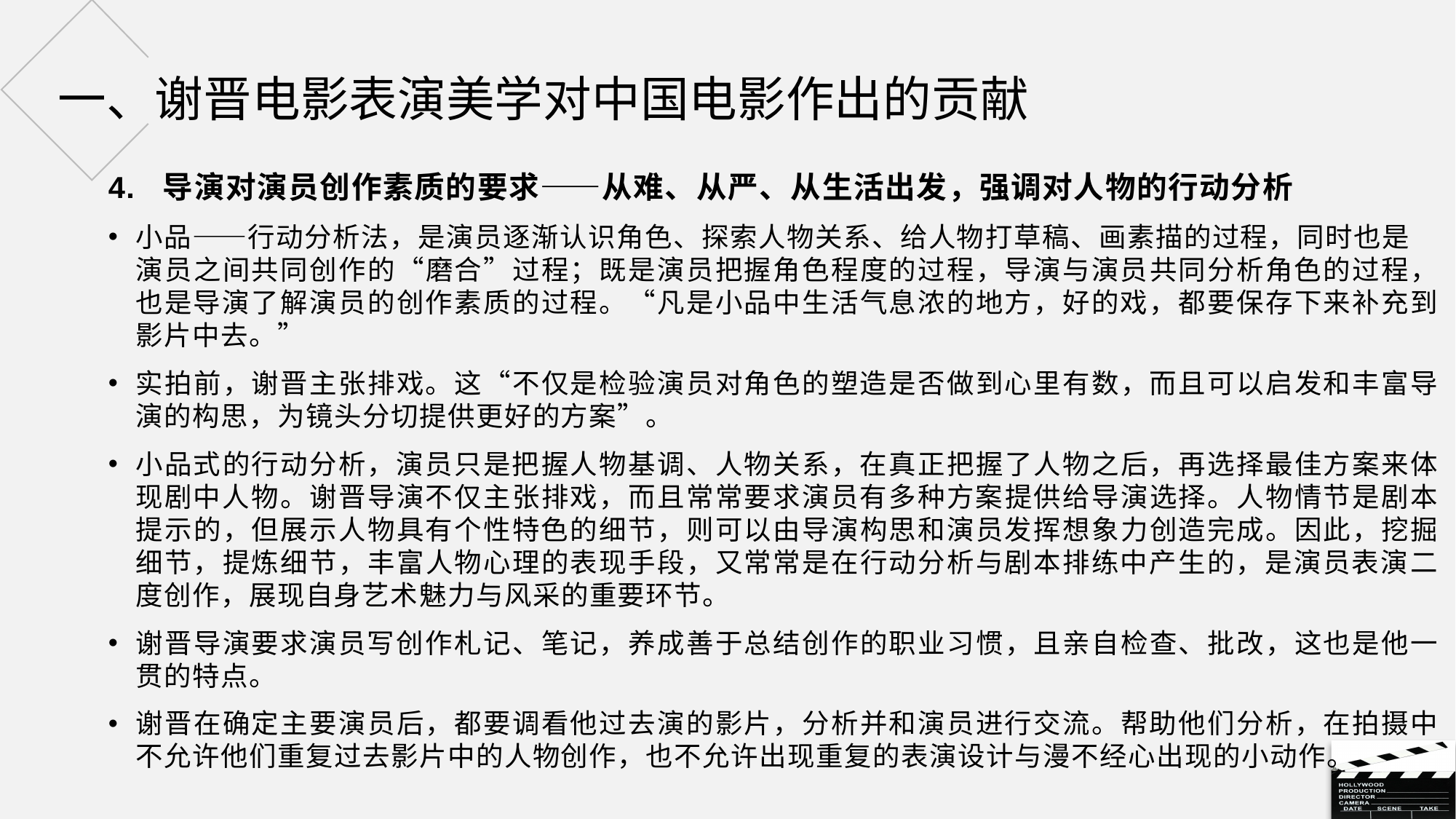

# 一、谢晋电影表演美学对中国电影作出的贡献
导演对演员创作素质的要求——从难、从严、从生活出发，强调对人物的行动分析
小品——行动分析法，是演员逐渐认识角色、探索人物关系、给人物打草稿、画素描的过程，同时也是演员之间共同创作的“磨合”过程；既是演员把握角色程度的过程，导演与演员共同分析角色的过程，也是导演了解演员的创作素质的过程。“凡是小品中生活气息浓的地方，好的戏，都要保存下来补充到影片中去。”
实拍前，谢晋主张排戏。这“不仅是检验演员对角色的塑造是否做到心里有数，而且可以启发和丰富导演的构思，为镜头分切提供更好的方案”。
小品式的行动分析，演员只是把握人物基调、人物关系，在真正把握了人物之后，再选择最佳方案来体现剧中人物。谢晋导演不仅主张排戏，而且常常要求演员有多种方案提供给导演选择。人物情节是剧本提示的，但展示人物具有个性特色的细节，则可以由导演构思和演员发挥想象力创造完成。因此，挖掘细节，提炼细节，丰富人物心理的表现手段，又常常是在行动分析与剧本排练中产生的，是演员表演二度创作，展现自身艺术魅力与风采的重要环节。
谢晋导演要求演员写创作札记、笔记，养成善于总结创作的职业习惯，且亲自检查、批改，这也是他一贯的特点。
谢晋在确定主要演员后，都要调看他过去演的影片，分析并和演员进行交流。帮助他们分析，在拍摄中不允许他们重复过去影片中的人物创作，也不允许出现重复的表演设计与漫不经心出现的小动作。